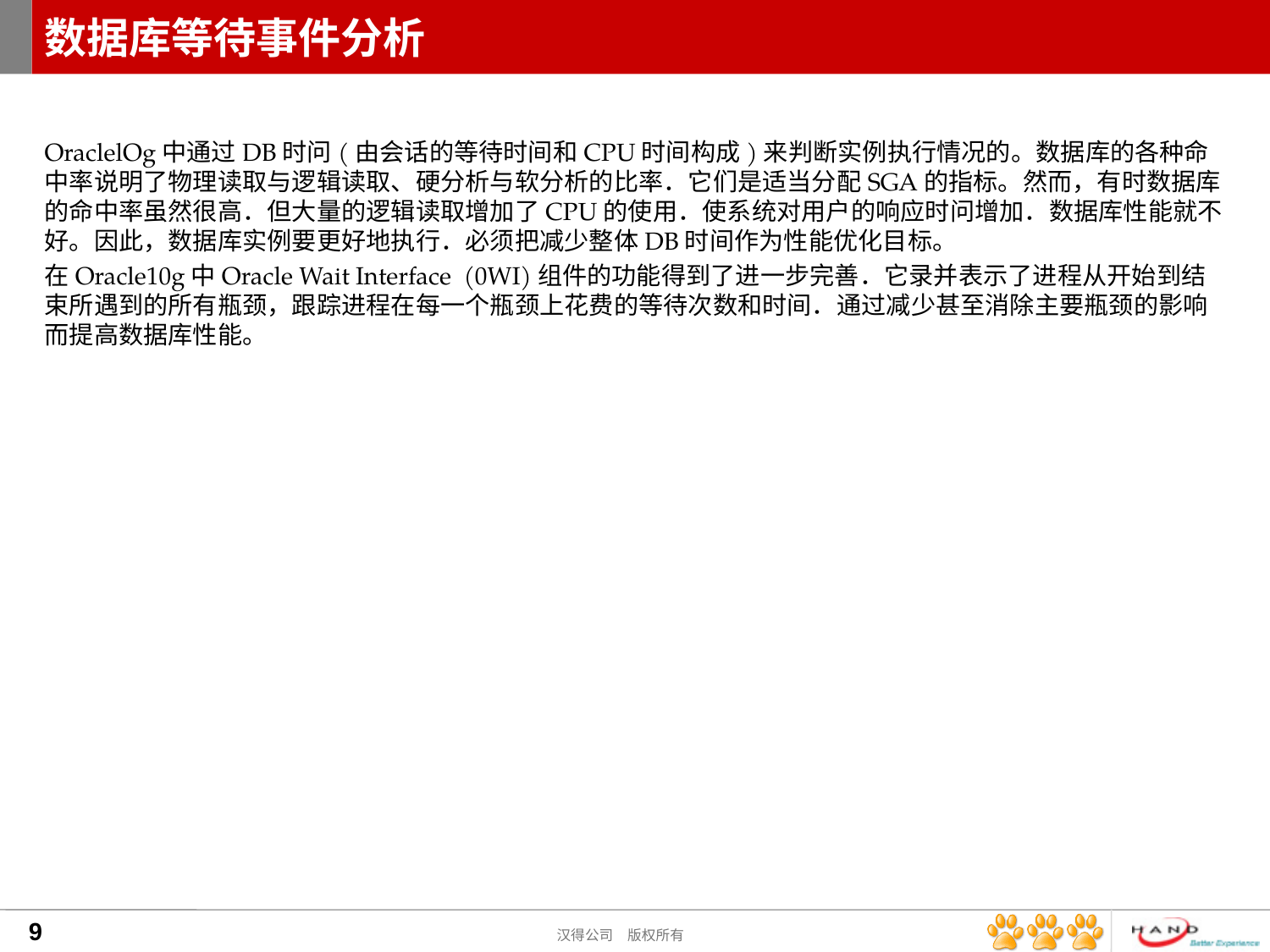

# 数据库等待事件分析

OraclelOg中通过DB时问(由会话的等待时间和CPU时间构成)来判断实例执行情况的。数据库的各种命中率说明了物理读取与逻辑读取、硬分析与软分析的比率．它们是适当分配SGA的指标。然而，有时数据库的命中率虽然很高．但大量的逻辑读取增加了CPU的使用．使系统对用户的响应时问增加．数据库性能就不好。因此，数据库实例要更好地执行．必须把减少整体DB时间作为性能优化目标。
在Oracle10g中Oracle Wait Interface  (0WI)组件的功能得到了进一步完善．它录并表示了进程从开始到结束所遇到的所有瓶颈，跟踪进程在每一个瓶颈上花费的等待次数和时间．通过减少甚至消除主要瓶颈的影响而提高数据库性能。
9